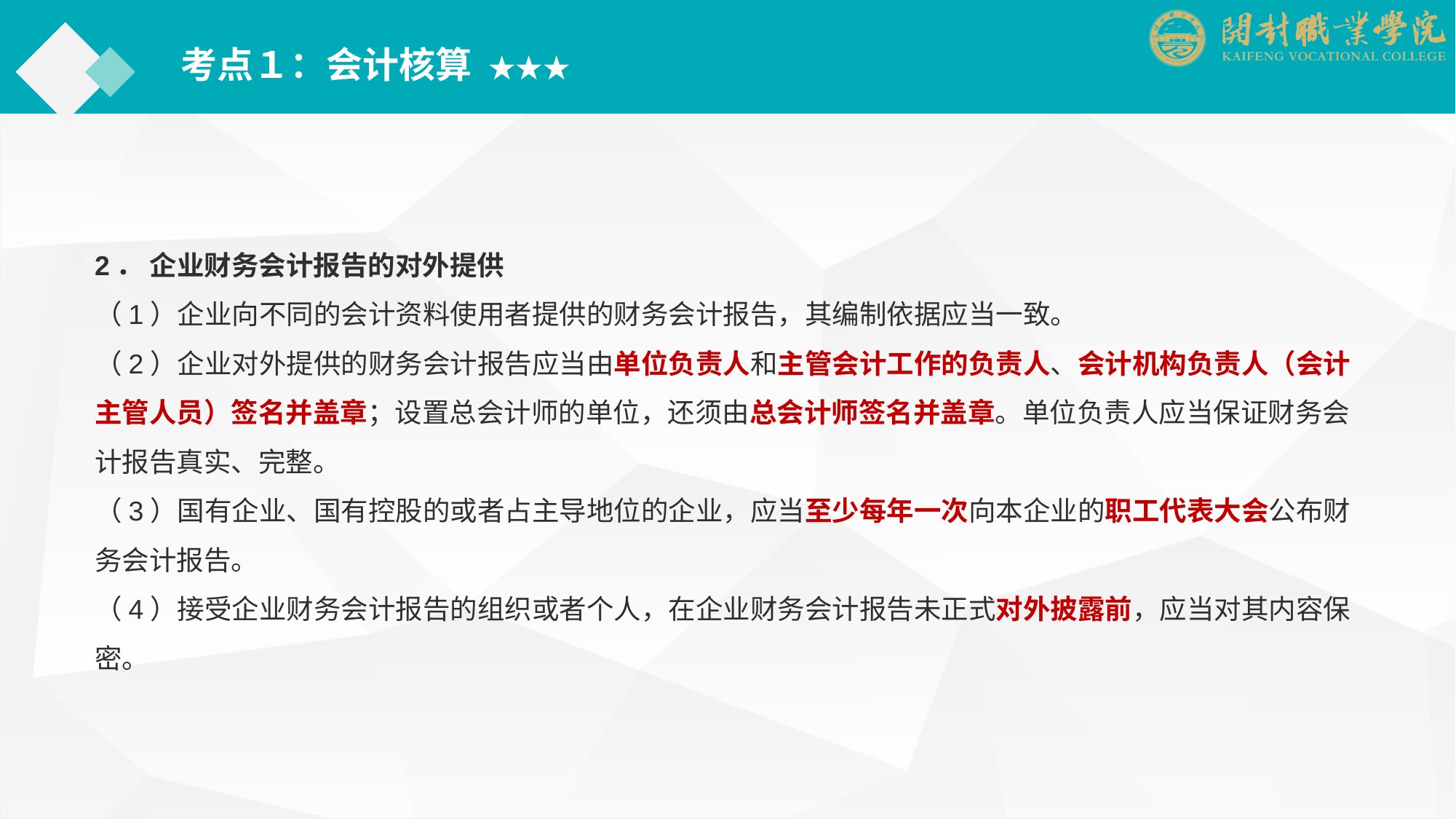

考点１：会计核算  ★★★
2． 企业财务会计报告的对外提供
（1）企业向不同的会计资料使用者提供的财务会计报告，其编制依据应当一致。
（2）企业对外提供的财务会计报告应当由单位负责人和主管会计工作的负责人、会计机构负责人（会计主管人员）签名并盖章；设置总会计师的单位，还须由总会计师签名并盖章。单位负责人应当保证财务会计报告真实、完整。
（3）国有企业、国有控股的或者占主导地位的企业，应当至少每年一次向本企业的职工代表大会公布财务会计报告。
（4）接受企业财务会计报告的组织或者个人，在企业财务会计报告未正式对外披露前，应当对其内容保密。